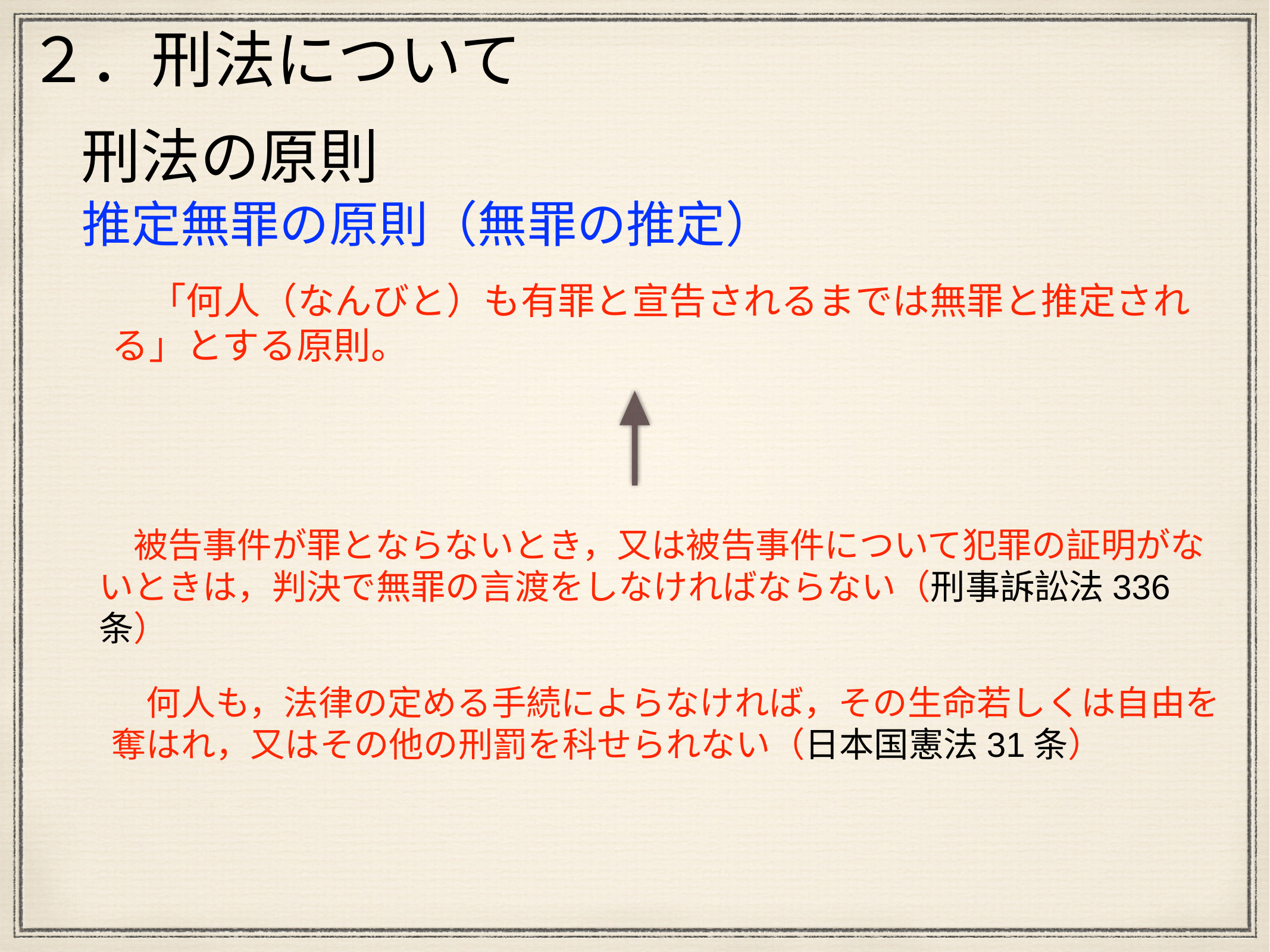

２．刑法について
刑法の原則
推定無罪の原則（無罪の推定）
　「何人（なんびと）も有罪と宣告されるまでは無罪と推定される」とする原則。

　被告事件が罪とならないとき，又は被告事件について犯罪の証明がないときは，判決で無罪の言渡をしなければならない（刑事訴訟法336条）
　何人も，法律の定める手続によらなければ，その生命若しくは自由を奪はれ，又はその他の刑罰を科せられない（日本国憲法31条）